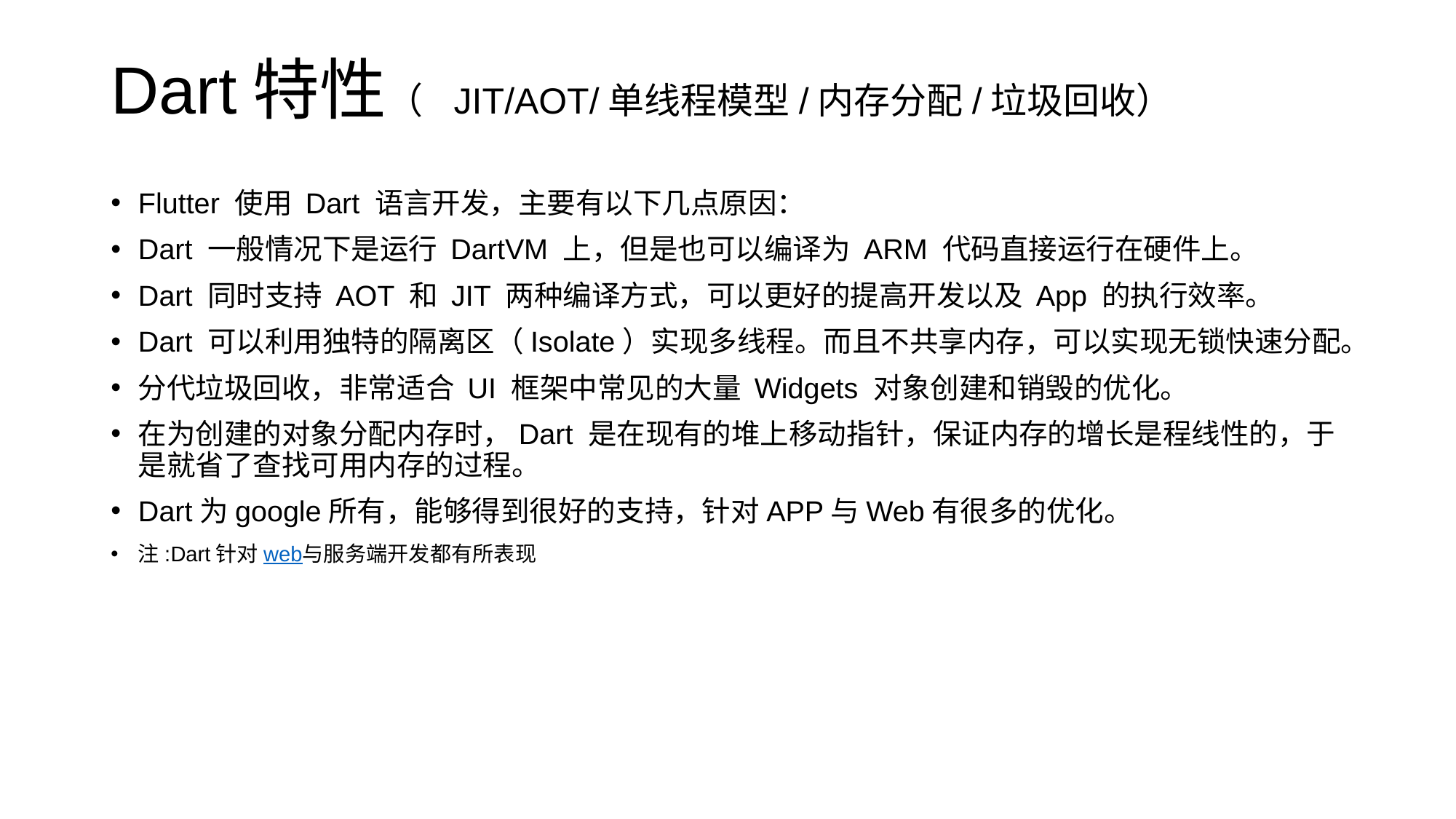

# Dart特性（ JIT/AOT/单线程模型/内存分配/垃圾回收）
Flutter 使用 Dart 语言开发，主要有以下几点原因：
Dart 一般情况下是运行 DartVM 上，但是也可以编译为 ARM 代码直接运行在硬件上。
Dart 同时支持 AOT 和 JIT 两种编译方式，可以更好的提高开发以及 App 的执行效率。
Dart 可以利用独特的隔离区（Isolate）实现多线程。而且不共享内存，可以实现无锁快速分配。
分代垃圾回收，非常适合 UI 框架中常见的大量 Widgets 对象创建和销毁的优化。
在为创建的对象分配内存时，Dart 是在现有的堆上移动指针，保证内存的增长是程线性的，于是就省了查找可用内存的过程。
Dart为google所有，能够得到很好的支持，针对APP与Web有很多的优化。
注:Dart针对web与服务端开发都有所表现